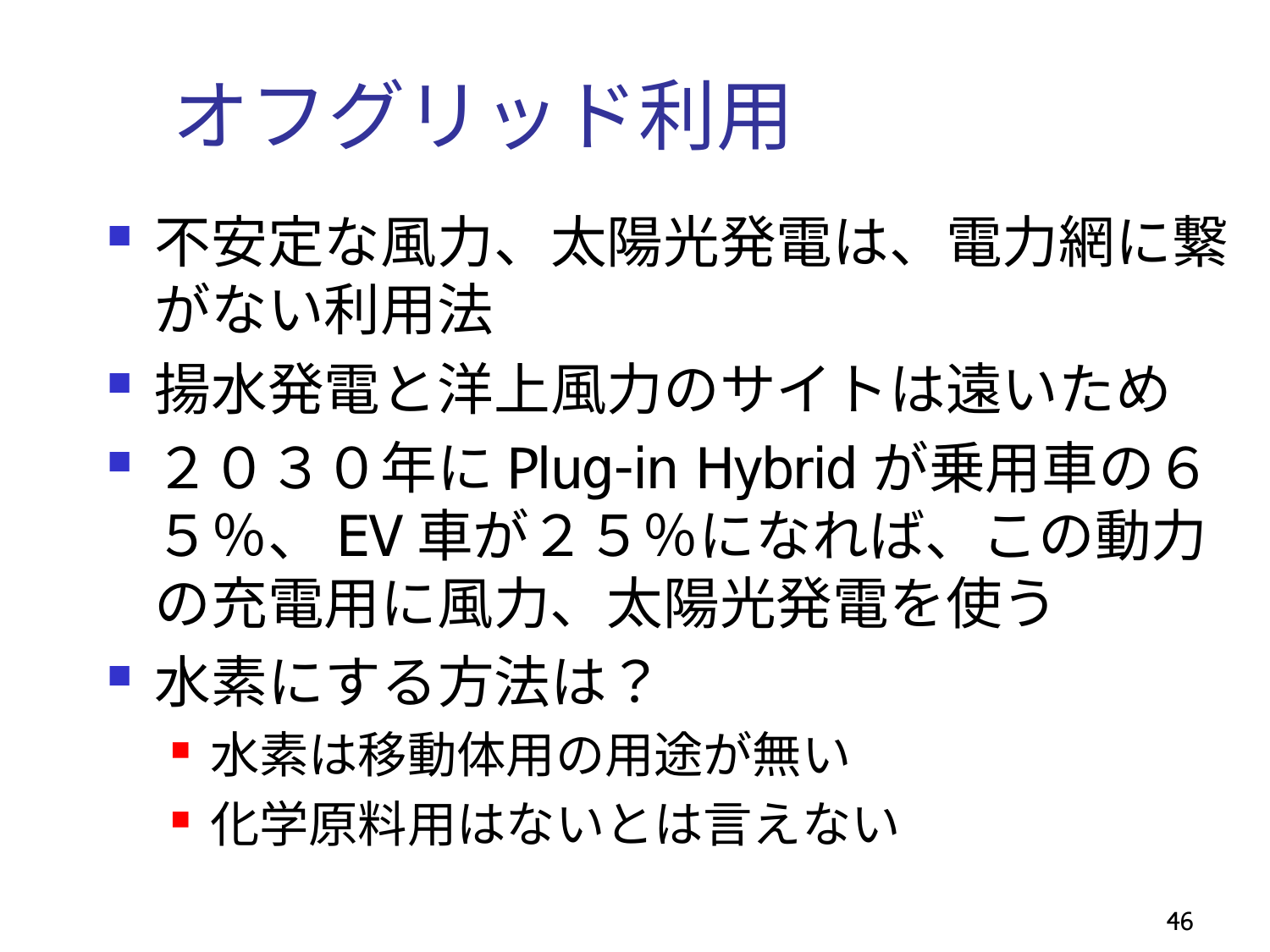

# オフグリッド利用
不安定な風力、太陽光発電は、電力網に繋がない利用法
揚水発電と洋上風力のサイトは遠いため
２０３０年にPlug-in Hybridが乗用車の６５％、EV車が２５％になれば、この動力の充電用に風力、太陽光発電を使う
水素にする方法は？
水素は移動体用の用途が無い
化学原料用はないとは言えない

46